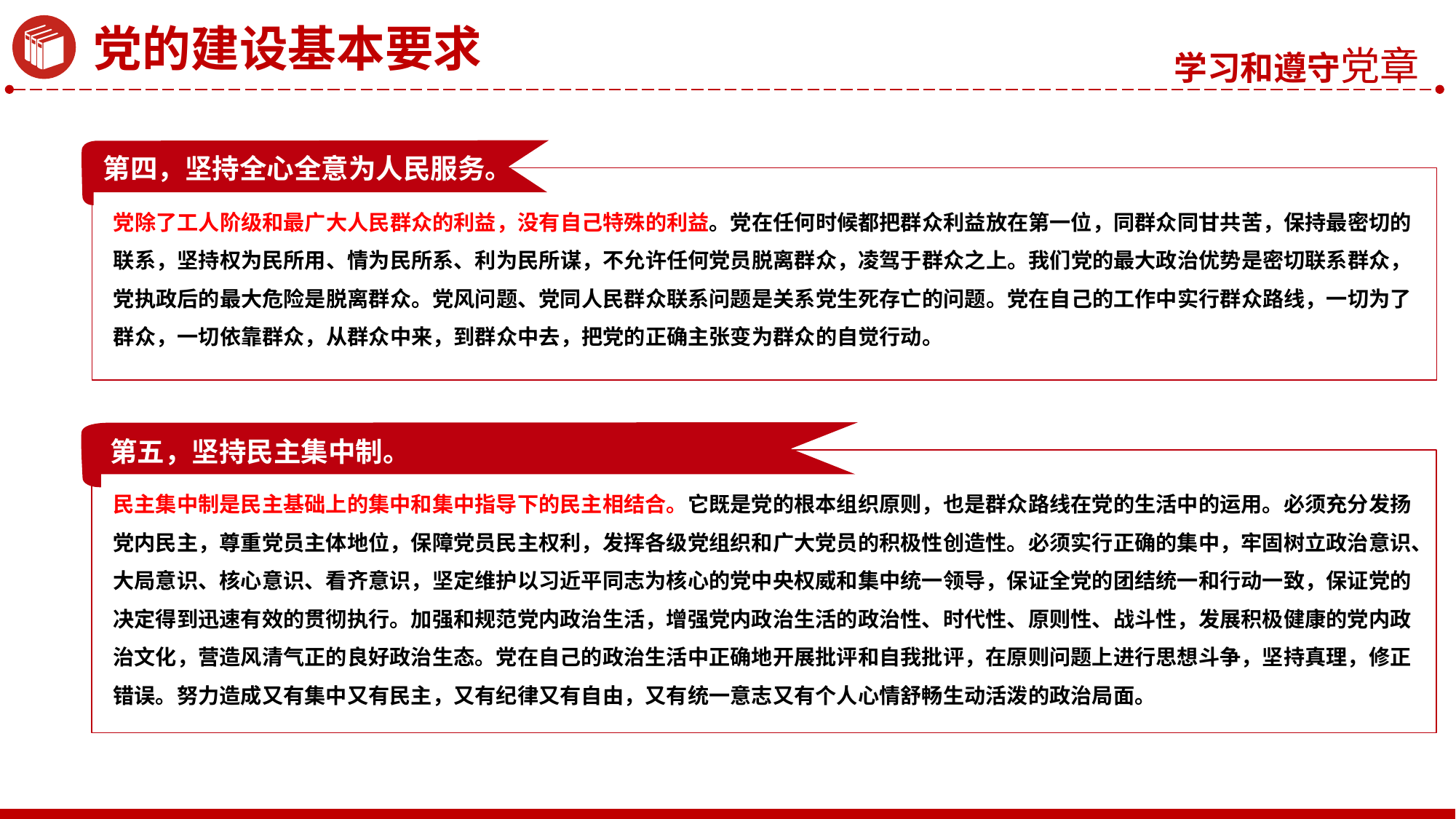

党的建设基本要求

第四，坚持全心全意为人民服务。

党除了工人阶级和最广大人民群众的利益，没有自己特殊的利益。党在任何时候都把群众利益放在第一位，同群众同甘共苦，保持最密切的联系，坚持权为民所用、情为民所系、利为民所谋，不允许任何党员脱离群众，凌驾于群众之上。我们党的最大政治优势是密切联系群众，党执政后的最大危险是脱离群众。党风问题、党同人民群众联系问题是关系党生死存亡的问题。党在自己的工作中实行群众路线，一切为了群众，一切依靠群众，从群众中来，到群众中去，把党的正确主张变为群众的自觉行动。

第五，坚持民主集中制。

民主集中制是民主基础上的集中和集中指导下的民主相结合。它既是党的根本组织原则，也是群众路线在党的生活中的运用。必须充分发扬党内民主，尊重党员主体地位，保障党员民主权利，发挥各级党组织和广大党员的积极性创造性。必须实行正确的集中，牢固树立政治意识、大局意识、核心意识、看齐意识，坚定维护以习近平同志为核心的党中央权威和集中统一领导，保证全党的团结统一和行动一致，保证党的决定得到迅速有效的贯彻执行。加强和规范党内政治生活，增强党内政治生活的政治性、时代性、原则性、战斗性，发展积极健康的党内政治文化，营造风清气正的良好政治生态。党在自己的政治生活中正确地开展批评和自我批评，在原则问题上进行思想斗争，坚持真理，修正错误。努力造成又有集中又有民主，又有纪律又有自由，又有统一意志又有个人心情舒畅生动活泼的政治局面。